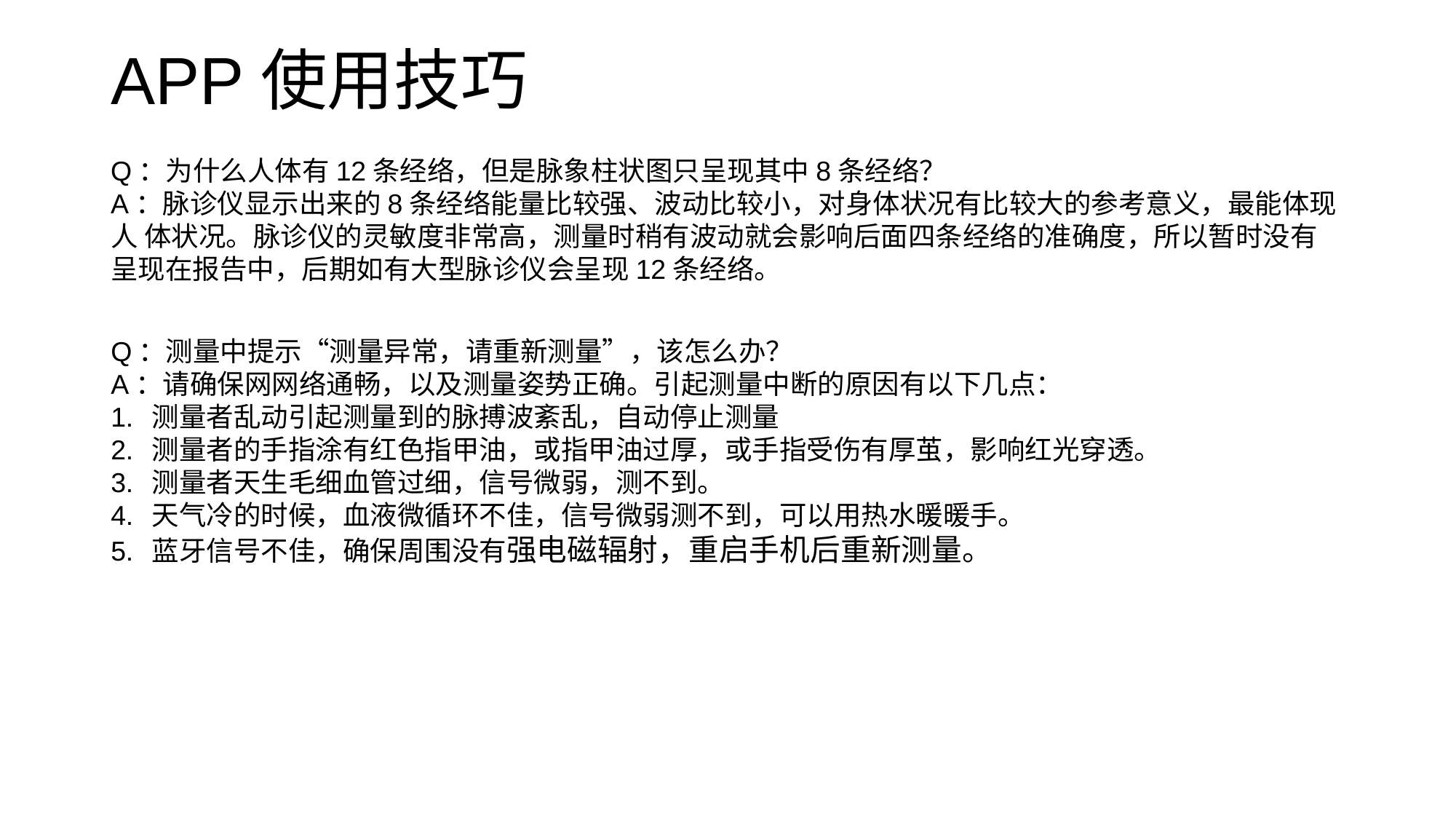

# APP使用技巧
Q：为什么⼈体有12条经络，但是脉象柱状图只呈现其中8条经络？
A：脉诊仪显示出来的8条经络能量⽐较强、波动比较小，对身体状况有⽐较⼤的参考意义，最能体现人 体状况。脉诊仪的灵敏度非常高，测量时稍有波动就会影响后面四条经络的准确度，所以暂时没有呈现在报告中，后期如有大型脉诊仪会呈现12条经络。
Q：测量中提示“测量异常，请重新测量”，该怎么办？
A：请确保⽹网络通畅，以及测量姿势正确。引起测量中断的原因有以下几点：
测量者乱动引起测量到的脉搏波紊乱，自动停止测量
测量者的手指涂有红色指甲油，或指甲油过厚，或手指受伤有厚茧，影响红光穿透。
测量者天生毛细血管过细，信号微弱，测不到。
天气冷的时候，血液微循环不佳，信号微弱测不到，可以用热水暖暖手。
蓝牙信号不佳，确保周围没有强电磁辐射，重启手机后重新测量。